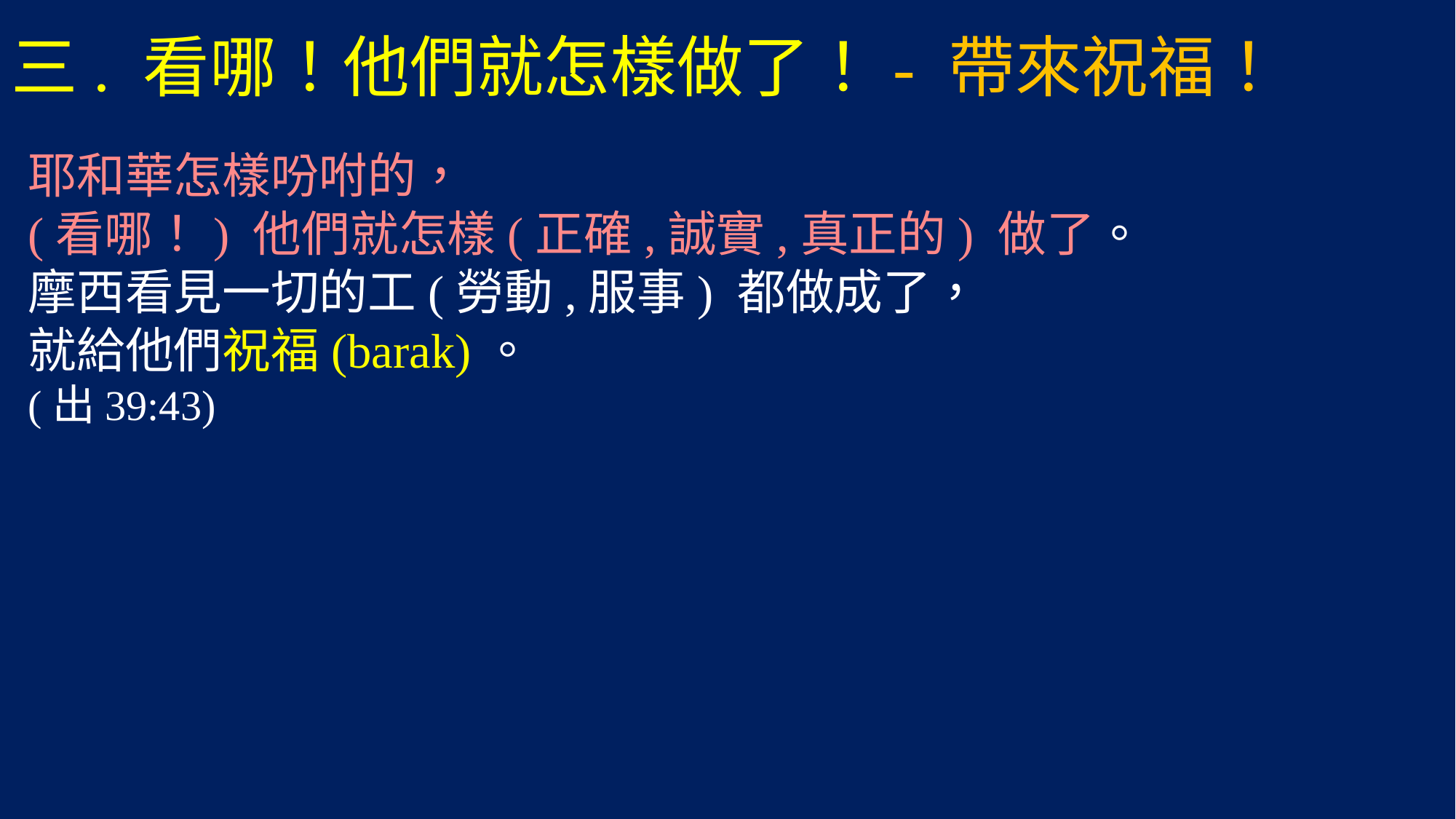

# 三. 看哪！他們就怎樣做了！- 帶來祝福！

耶和華怎樣吩咐的，
(看哪！) 他們就怎樣(正確,誠實,真正的) 做了。
摩西看見一切的工(勞動,服事) 都做成了，
就給他們祝福(barak)。
(出39:43)